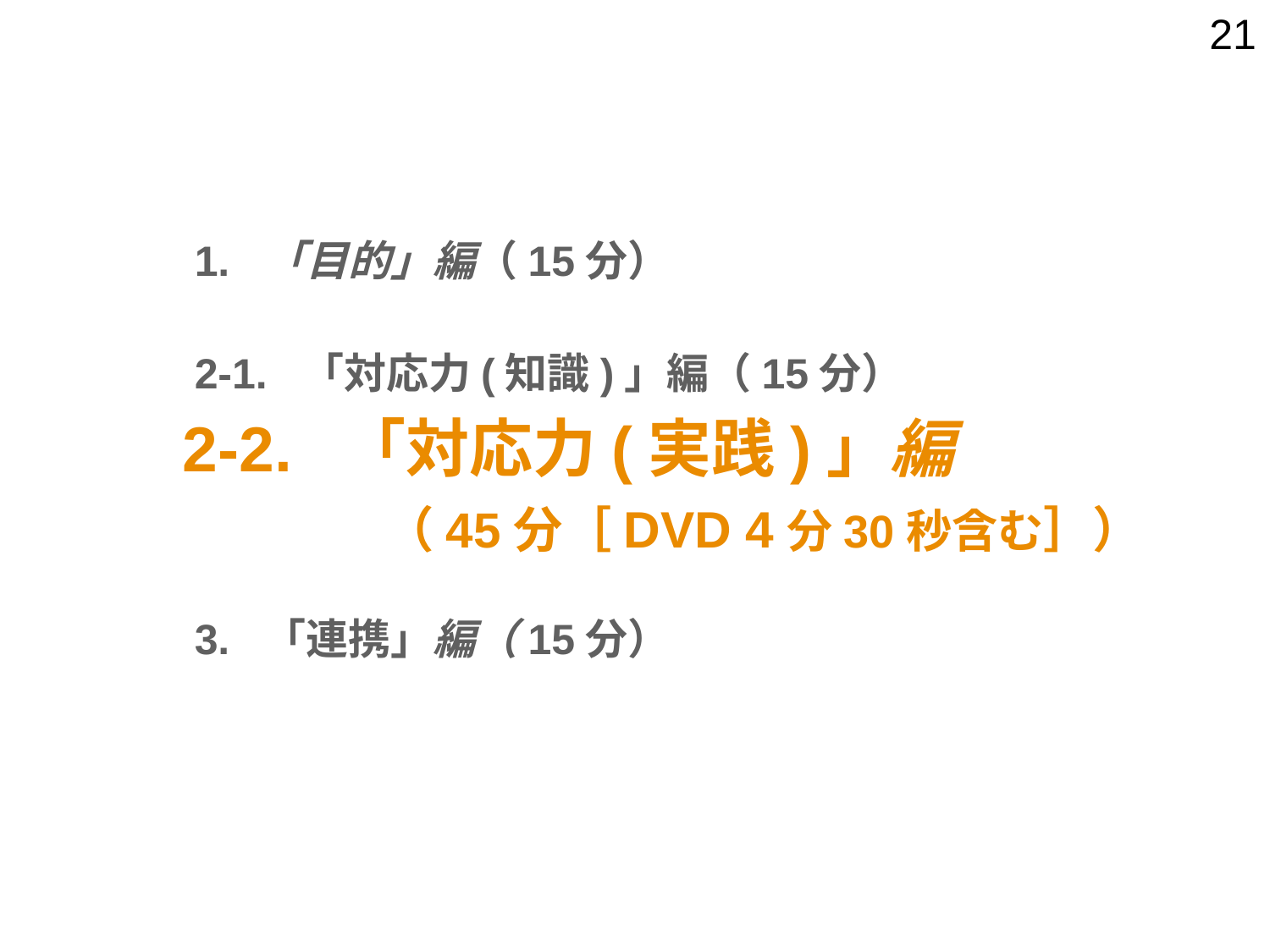

21
 1.  「目的」編（15分）
 2-1.  「対応力(知識)」編（15分）
2-2.  「対応力(実践)」編
             （45分［DVD 4分30秒含む］）
 3.  「連携」編（15分）